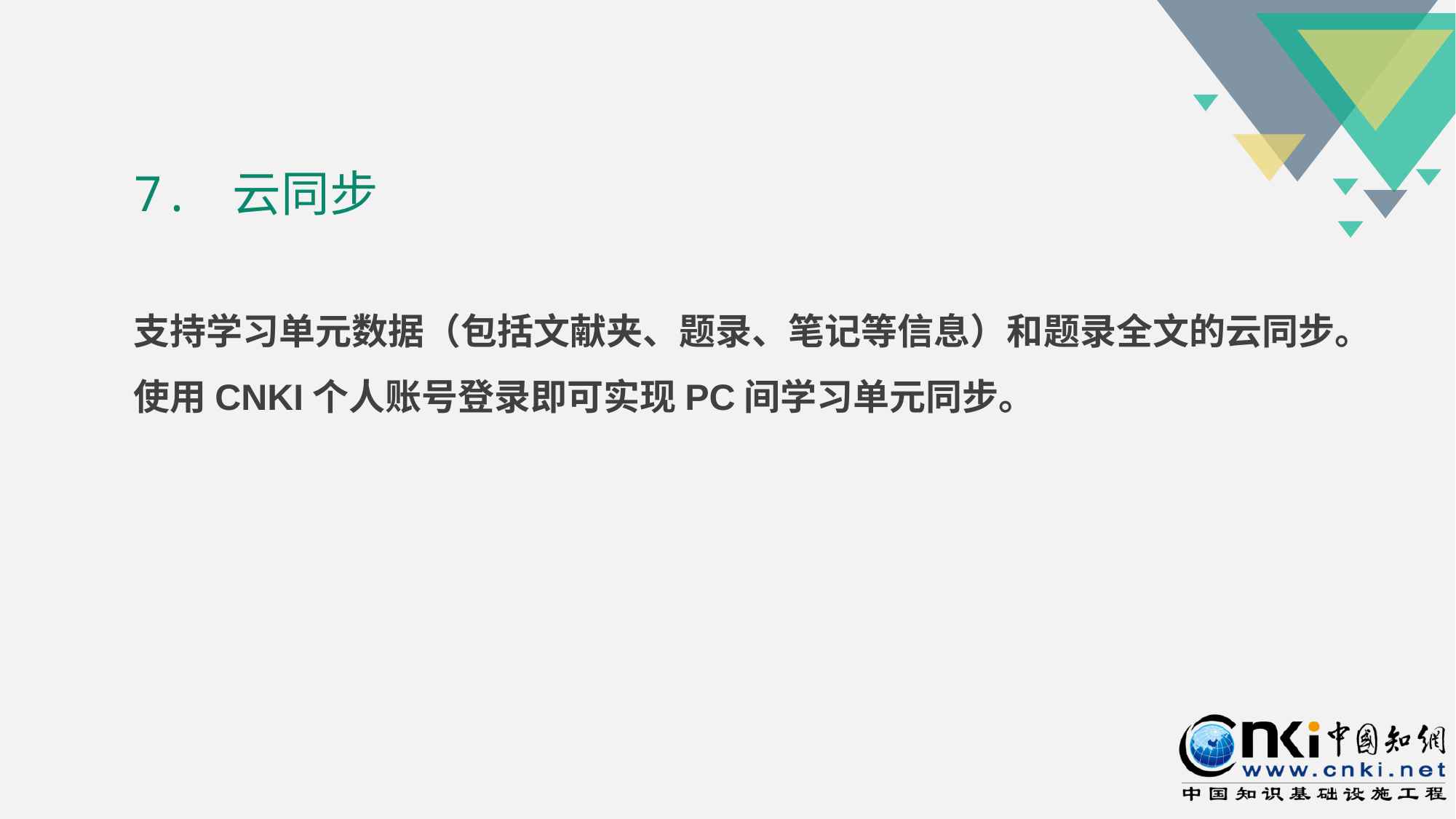

7. 云同步
支持学习单元数据（包括文献夹、题录、笔记等信息）和题录全文的云同步。
使用CNKI个人账号登录即可实现PC间学习单元同步。